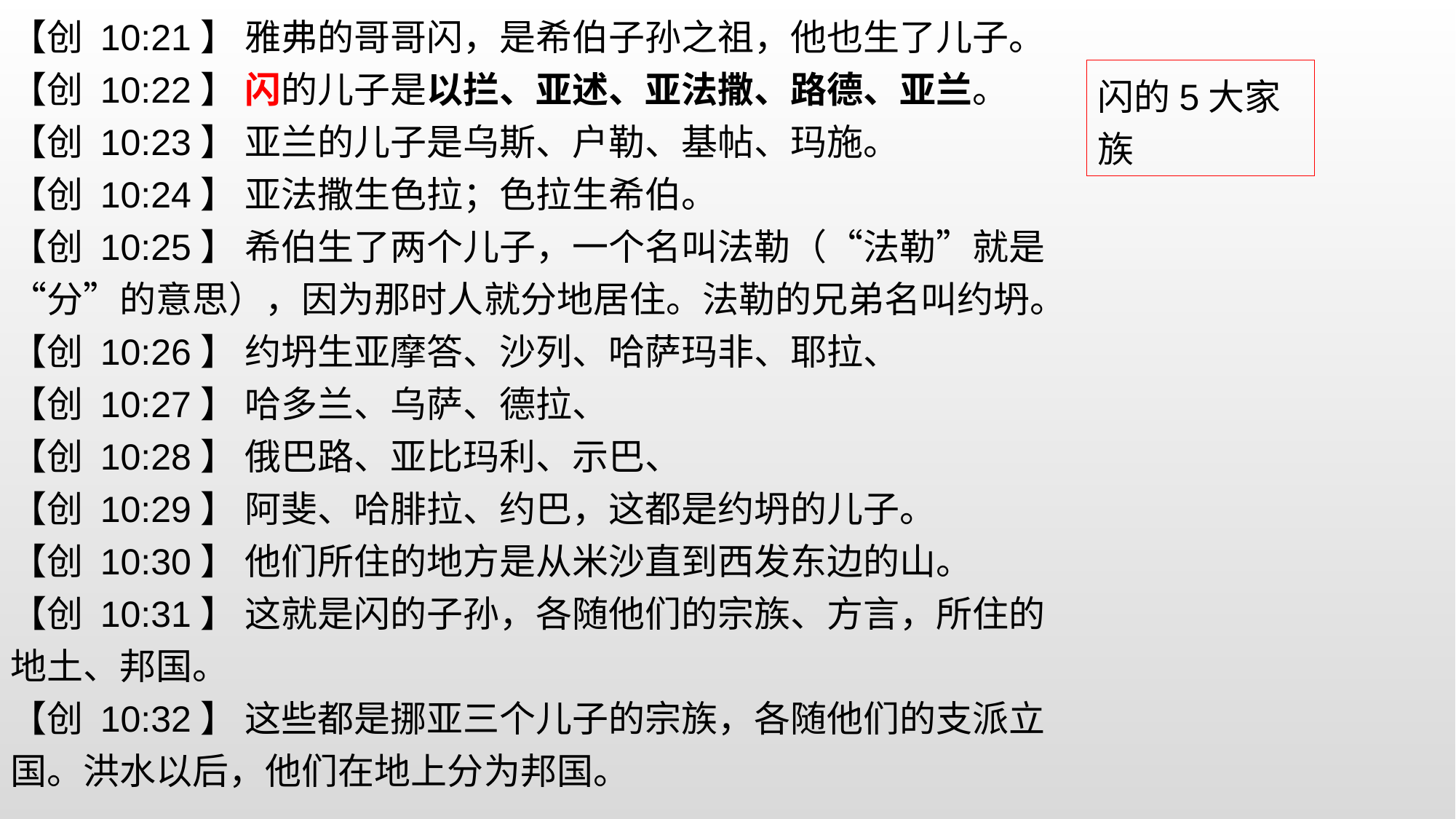

【创 10:21】 雅弗的哥哥闪，是希伯子孙之祖，他也生了儿子。
【创 10:22】 闪的儿子是以拦、亚述、亚法撒、路德、亚兰。【创 10:23】 亚兰的儿子是乌斯、户勒、基帖、玛施。
【创 10:24】 亚法撒生色拉；色拉生希伯。
【创 10:25】 希伯生了两个儿子，一个名叫法勒（“法勒”就是“分”的意思），因为那时人就分地居住。法勒的兄弟名叫约坍。
【创 10:26】 约坍生亚摩答、沙列、哈萨玛非、耶拉、
【创 10:27】 哈多兰、乌萨、德拉、
【创 10:28】 俄巴路、亚比玛利、示巴、
【创 10:29】 阿斐、哈腓拉、约巴，这都是约坍的儿子。
【创 10:30】 他们所住的地方是从米沙直到西发东边的山。
【创 10:31】 这就是闪的子孙，各随他们的宗族、方言，所住的地土、邦国。
【创 10:32】 这些都是挪亚三个儿子的宗族，各随他们的支派立国。洪水以后，他们在地上分为邦国。
闪的5大家族